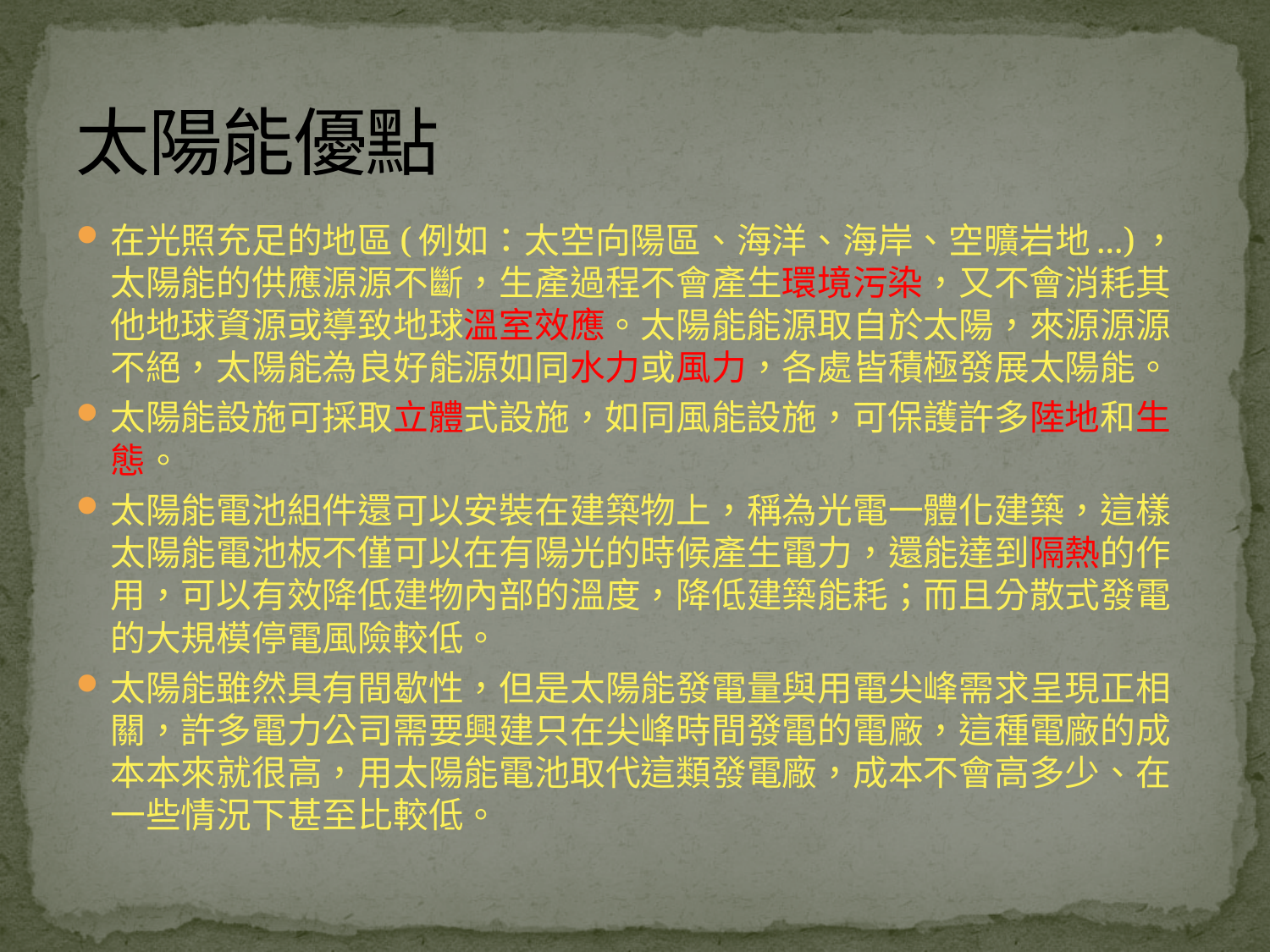

# 太陽能優點
在光照充足的地區(例如：太空向陽區、海洋、海岸、空曠岩地...)，太陽能的供應源源不斷，生產過程不會產生環境污染，又不會消耗其他地球資源或導致地球溫室效應。太陽能能源取自於太陽，來源源源不絕，太陽能為良好能源如同水力或風力，各處皆積極發展太陽能。
太陽能設施可採取立體式設施，如同風能設施，可保護許多陸地和生態。
太陽能電池組件還可以安裝在建築物上，稱為光電一體化建築，這樣太陽能電池板不僅可以在有陽光的時候產生電力，還能達到隔熱的作用，可以有效降低建物內部的溫度，降低建築能耗；而且分散式發電的大規模停電風險較低。
太陽能雖然具有間歇性，但是太陽能發電量與用電尖峰需求呈現正相關，許多電力公司需要興建只在尖峰時間發電的電廠，這種電廠的成本本來就很高，用太陽能電池取代這類發電廠，成本不會高多少、在一些情況下甚至比較低。